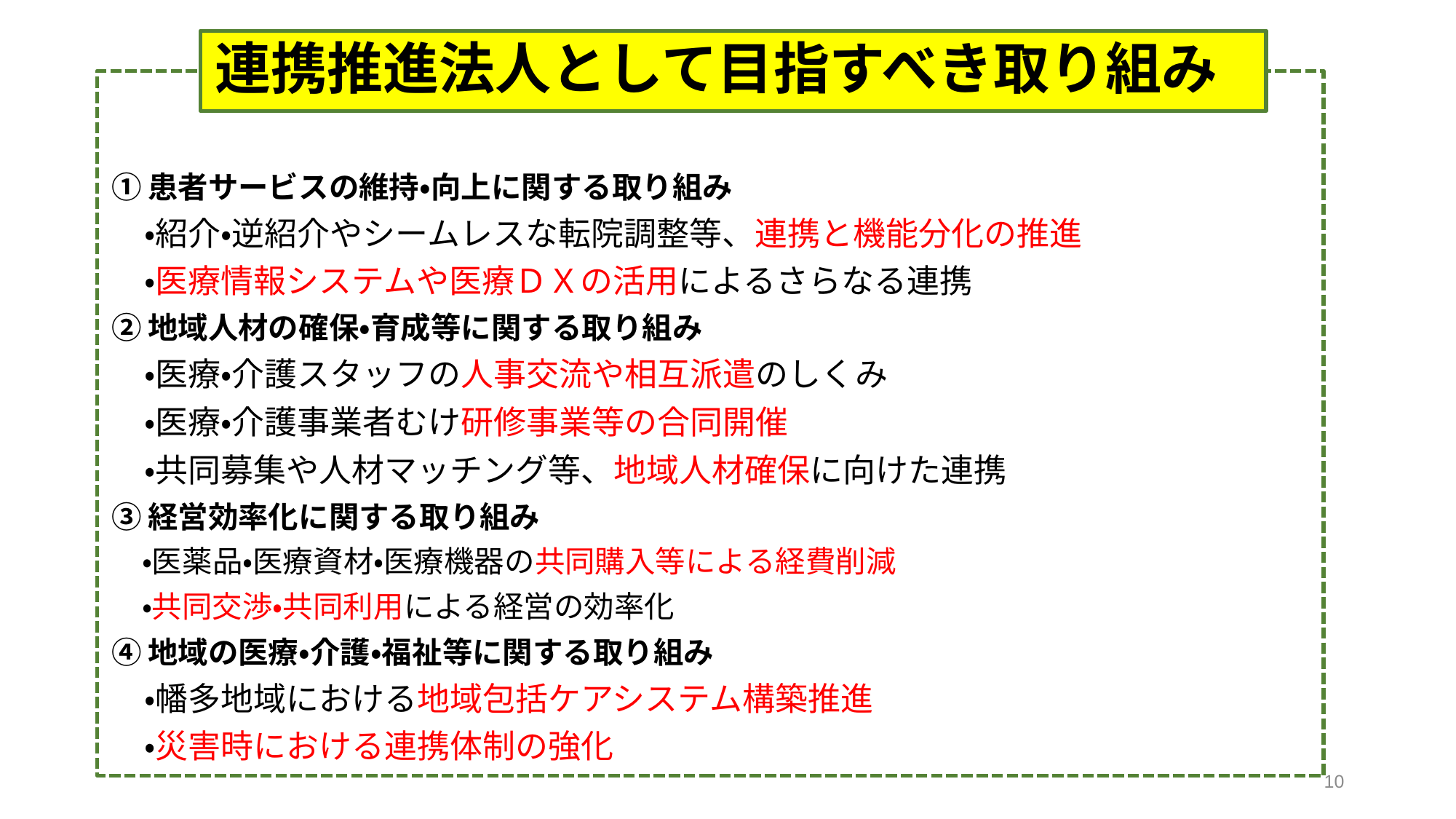

# 連携推進法人として目指すべき取り組み

①患者サービスの維持・向上に関する取り組み
　・紹介・逆紹介やシームレスな転院調整等、連携と機能分化の推進
　・医療情報システムや医療ＤＸの活用によるさらなる連携
②地域人材の確保・育成等に関する取り組み
　・医療・介護スタッフの人事交流や相互派遣のしくみ
　・医療・介護事業者むけ研修事業等の合同開催
　・共同募集や人材マッチング等、地域人材確保に向けた連携
③経営効率化に関する取り組み
　・医薬品・医療資材・医療機器の共同購入等による経費削減
　・共同交渉・共同利用による経営の効率化
④地域の医療・介護・福祉等に関する取り組み
　・幡多地域における地域包括ケアシステム構築推進
　・災害時における連携体制の強化

10